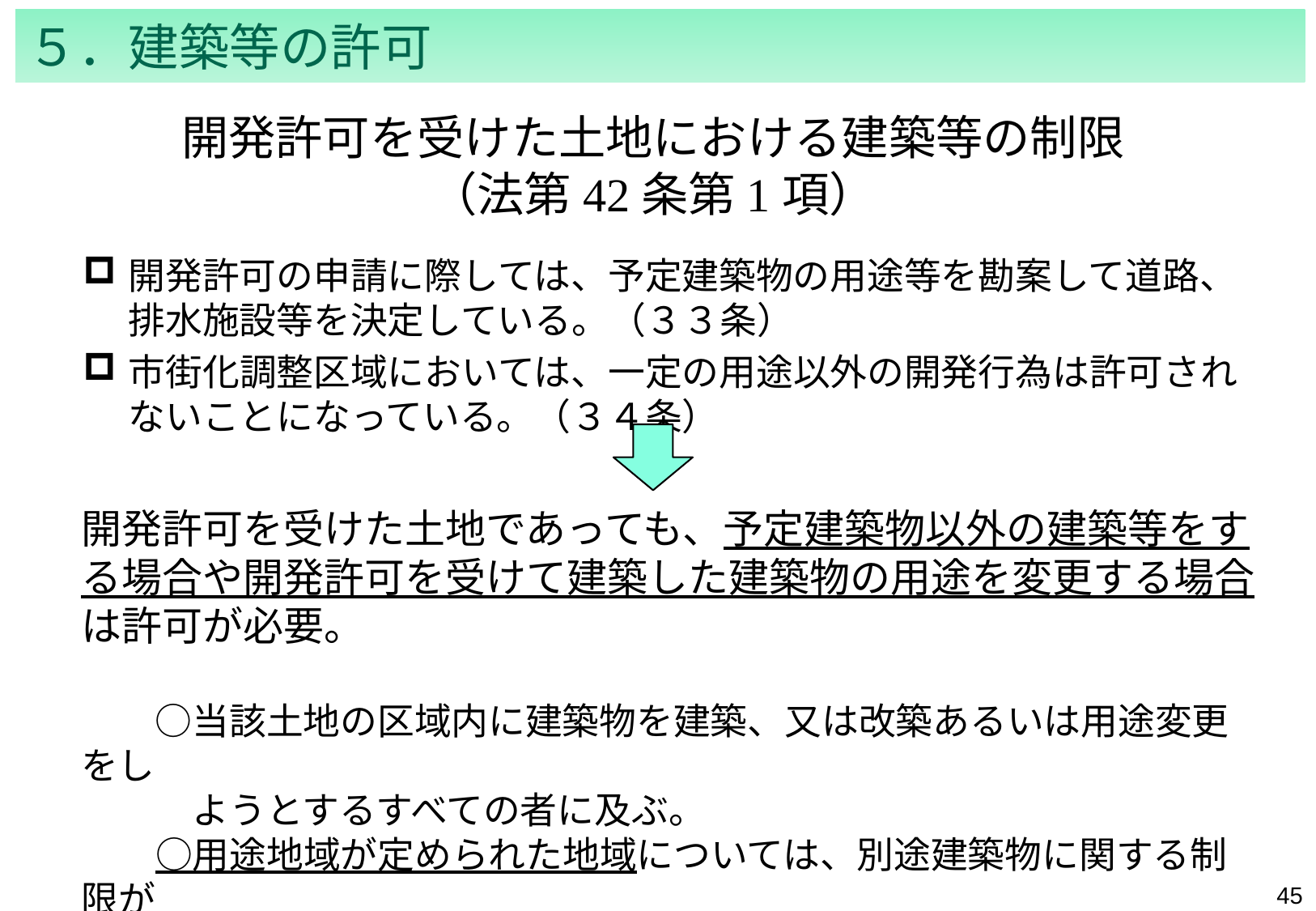

５．建築等の許可
# 開発許可を受けた土地における建築等の制限 （法第42条第1項）
開発許可の申請に際しては、予定建築物の用途等を勘案して道路、排水施設等を決定している。（３３条）
市街化調整区域においては、一定の用途以外の開発行為は許可されないことになっている。（３４条）

開発許可を受けた土地であっても、予定建築物以外の建築等をする場合や開発許可を受けて建築した建築物の用途を変更する場合は許可が必要。

　　○当該土地の区域内に建築物を建築、又は改築あるいは用途変更をし
　　　ようとするすべての者に及ぶ。
　　○用途地域が定められた地域については、別途建築物に関する制限が
　　　定められているため、本条は適用されない。

45